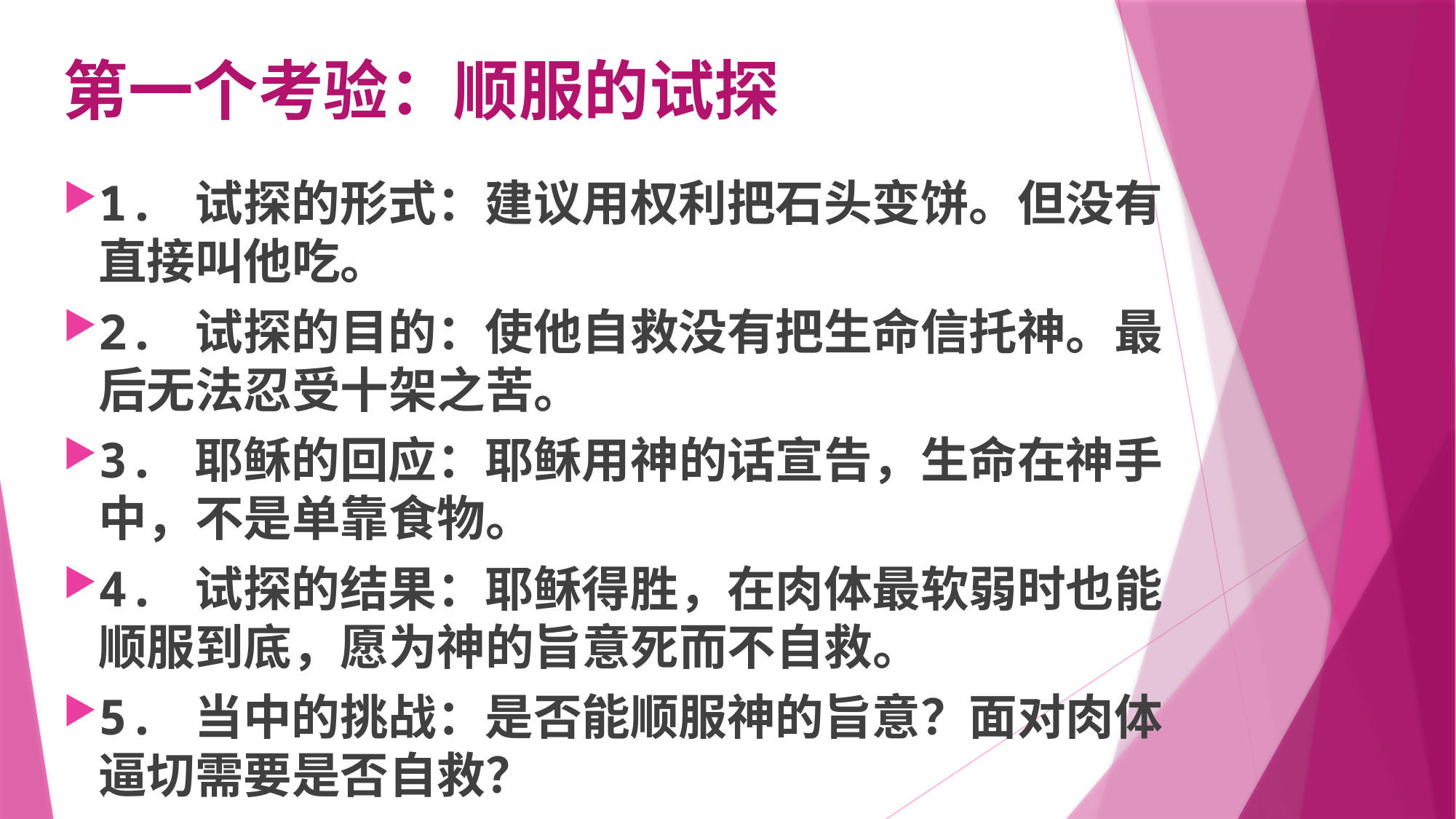

# 第一个考验：顺服的试探
1. 试探的形式：建议用权利把石头变饼。但没有直接叫他吃。
2. 试探的目的：使他自救没有把生命信托神。最后无法忍受十架之苦。
3. 耶稣的回应：耶稣用神的话宣告，生命在神手中，不是单靠食物。
4. 试探的结果：耶稣得胜，在肉体最软弱时也能顺服到底，愿为神的旨意死而不自救。
5. 当中的挑战：是否能顺服神的旨意？面对肉体逼切需要是否自救？